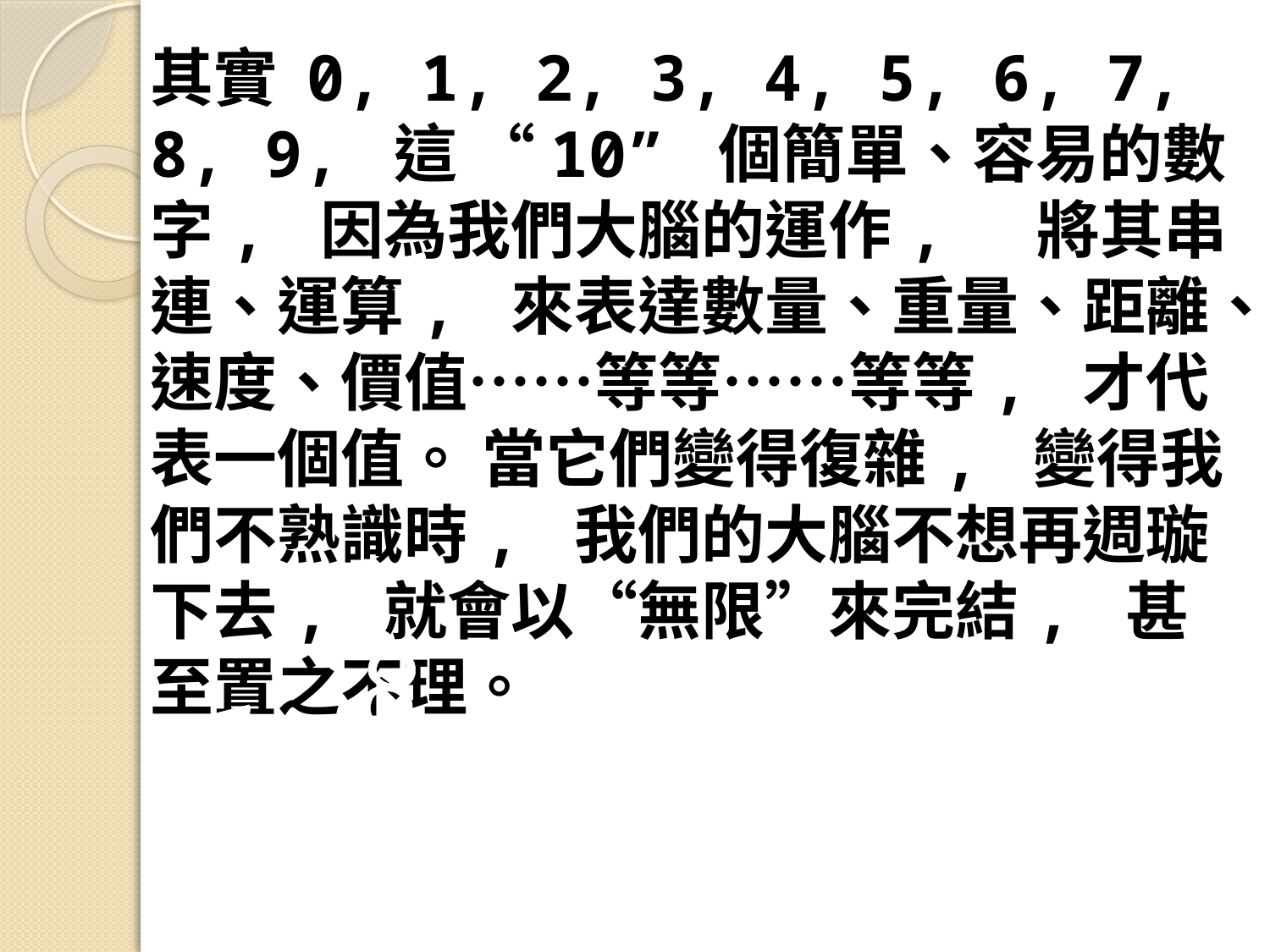

其實 0, 1, 2, 3, 4, 5, 6, 7, 8, 9, 這 “10” 個簡單、容易的數字, 因為我們大腦的運作,  將其串連、運算, 來表達數量、重量、距離、速度、價值……等等……等等, 才代表一個值。 當它們變得復雜, 變得我們不熟識時, 我們的大腦不想再週璇下去, 就會以“無限”來完結, 甚至置之不理。
8
3
1
6
7
5
9
4
2
0